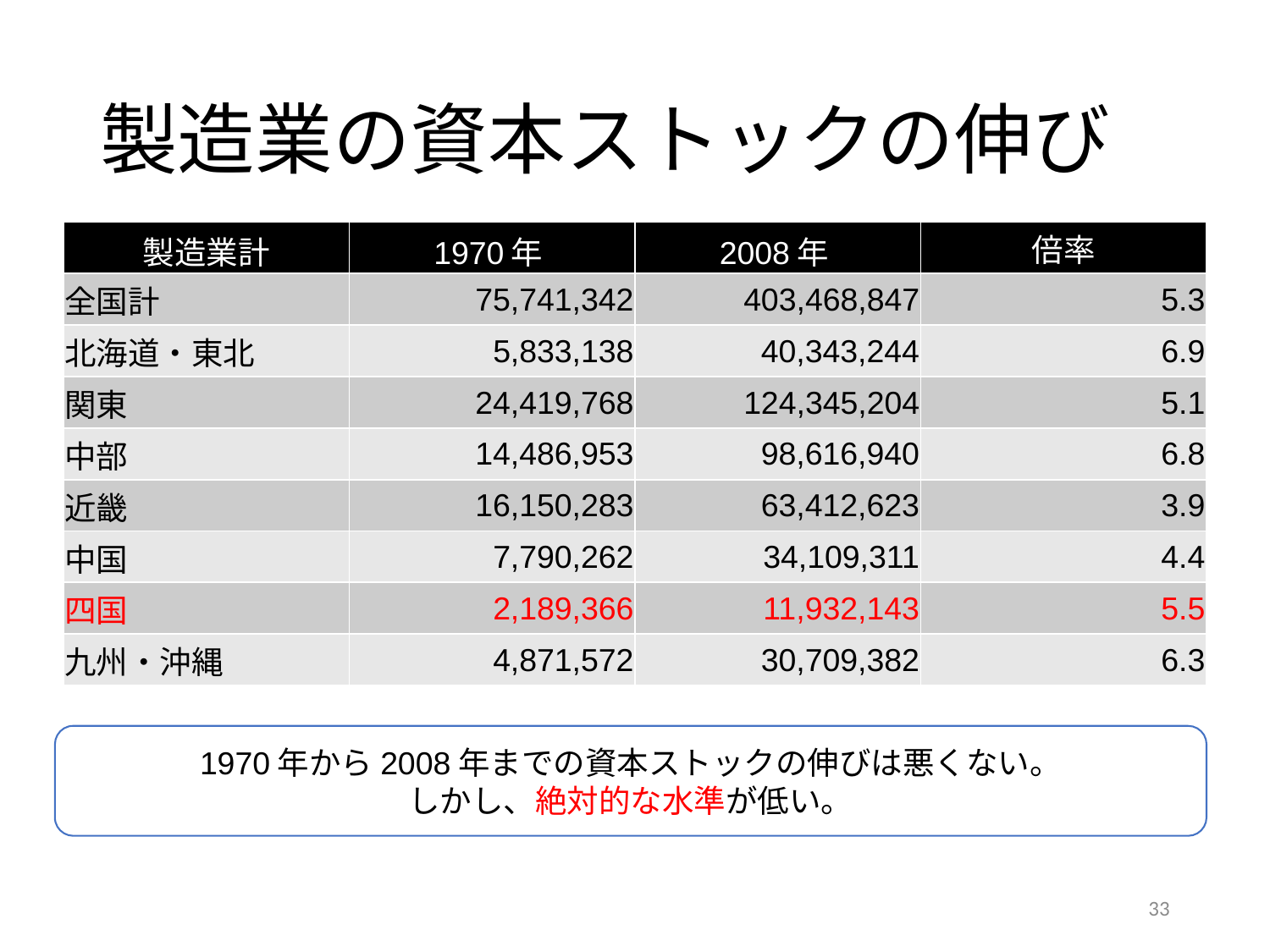

# 製造業の資本ストックの伸び
| 製造業計 | 1970年 | 2008年 | 倍率 |
| --- | --- | --- | --- |
| 全国計 | 75,741,342 | 403,468,847 | 5.3 |
| 北海道・東北 | 5,833,138 | 40,343,244 | 6.9 |
| 関東 | 24,419,768 | 124,345,204 | 5.1 |
| 中部 | 14,486,953 | 98,616,940 | 6.8 |
| 近畿 | 16,150,283 | 63,412,623 | 3.9 |
| 中国 | 7,790,262 | 34,109,311 | 4.4 |
| 四国 | 2,189,366 | 11,932,143 | 5.5 |
| 九州・沖縄 | 4,871,572 | 30,709,382 | 6.3 |
1970年から2008年までの資本ストックの伸びは悪くない。
しかし、絶対的な水準が低い。
33